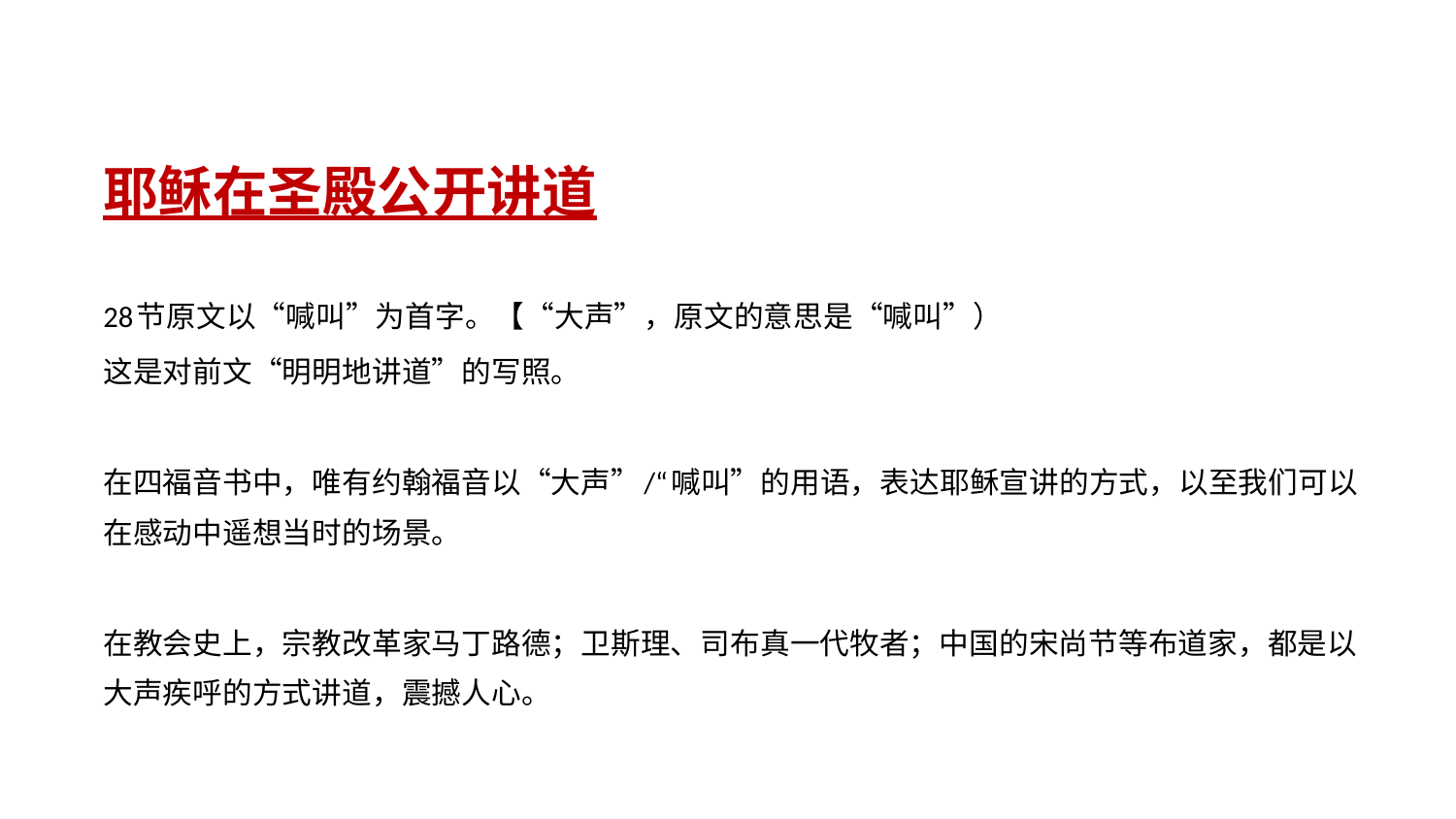

耶稣在圣殿公开讲道

28节原文以“喊叫”为首字。【“大声”，原文的意思是“喊叫”）
这是对前文“明明地讲道”的写照。

在四福音书中，唯有约翰福音以“大声”/“喊叫”的用语，表达耶稣宣讲的方式，以至我们可以在感动中遥想当时的场景。

在教会史上，宗教改革家马丁路德；卫斯理、司布真一代牧者；中国的宋尚节等布道家，都是以大声疾呼的方式讲道，震撼人心。